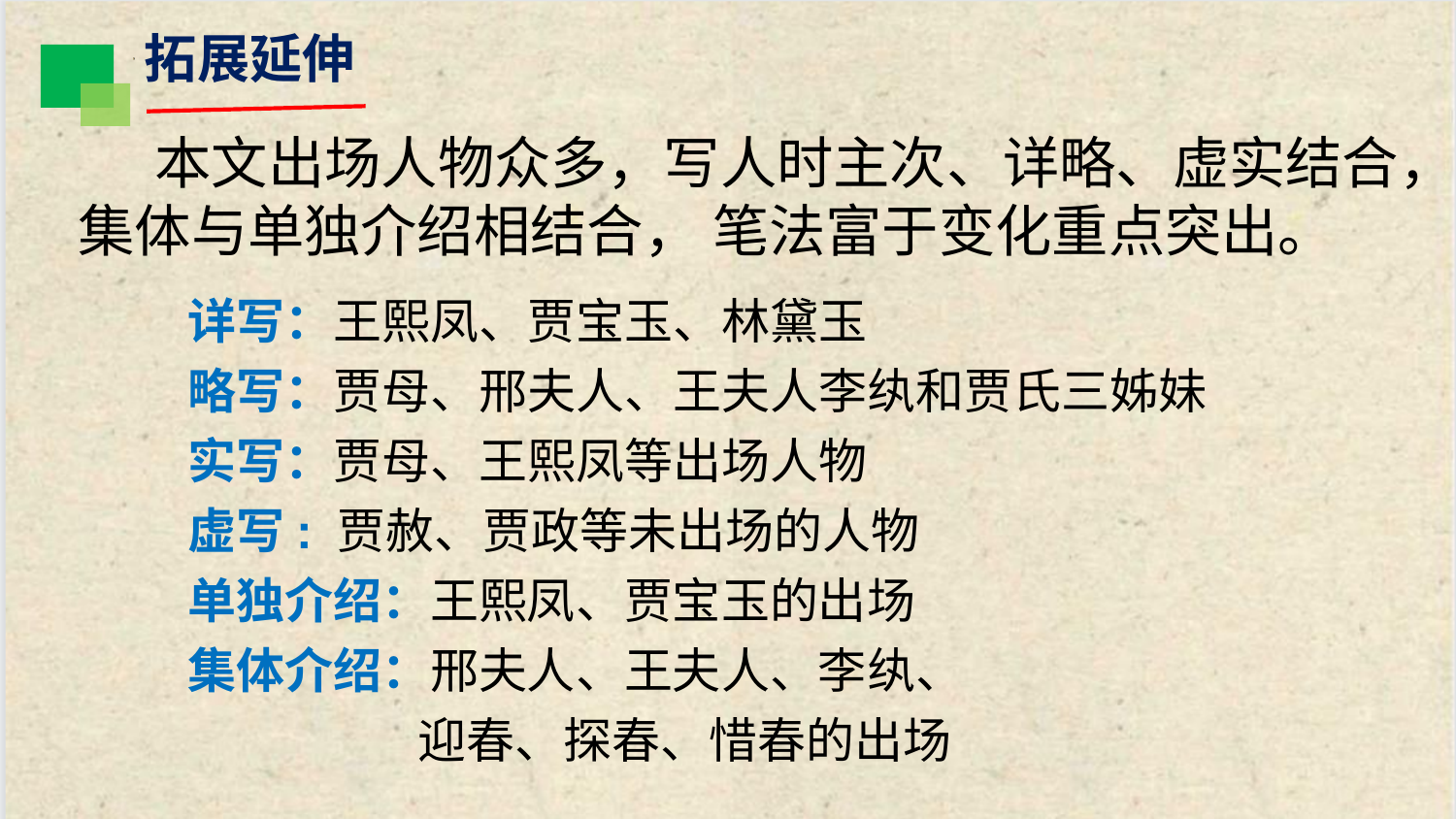

拓展延伸

     本文出场人物众多，写人时主次、详略、虚实结合，集体与单独介绍相结合， 笔法富于变化重点突出。
详写：王熙凤、贾宝玉、林黛玉
略写：贾母、邢夫人、王夫人李纨和贾氏三姊妹
实写：贾母、王熙凤等出场人物
虚写: 贾赦、贾政等未出场的人物
单独介绍：王熙凤、贾宝玉的出场
集体介绍：邢夫人、王夫人、李纨、
                    迎春、探春、惜春的出场